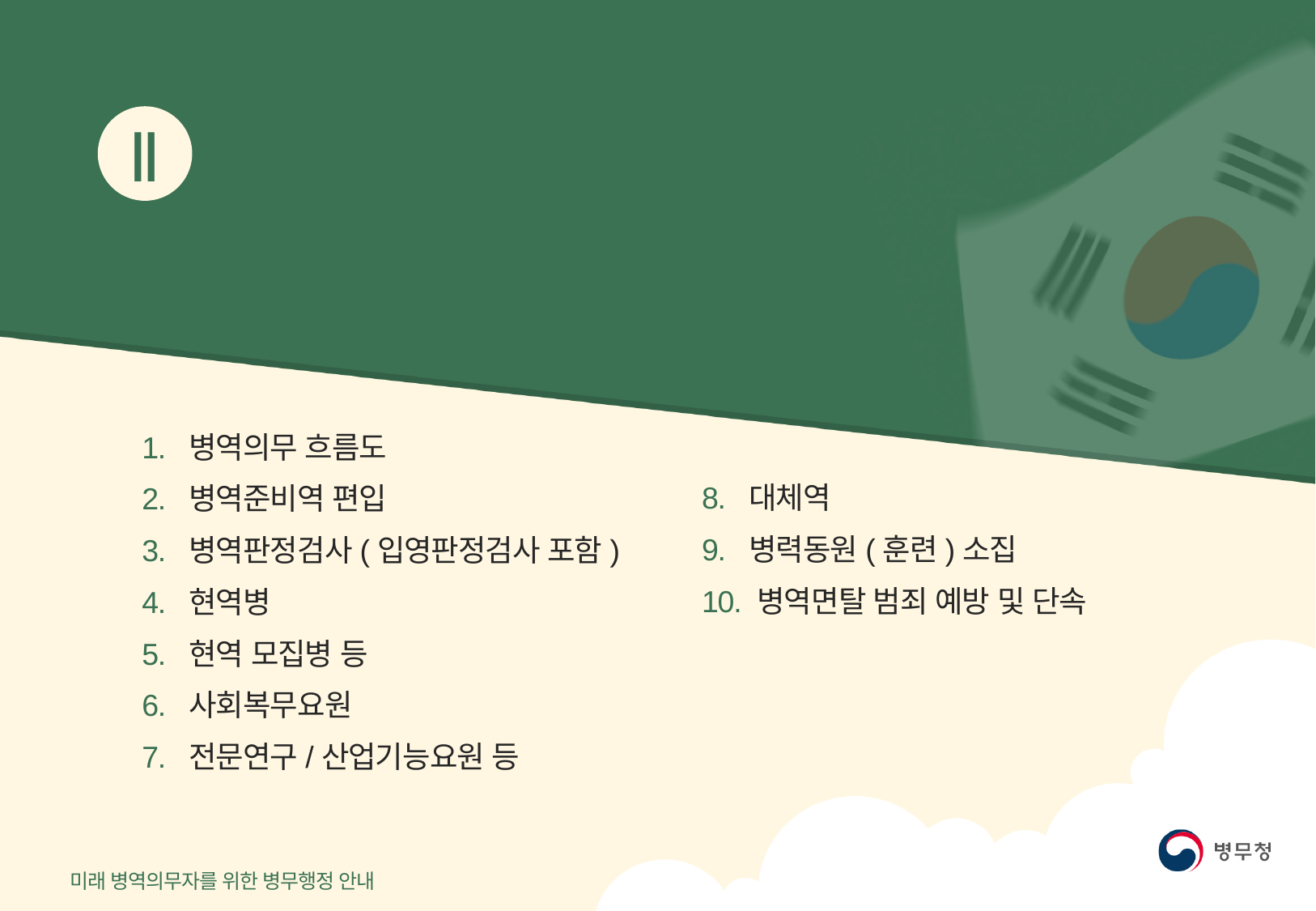

Ⅱ
병역의무 이행
1.  병역의무 흐름도
2.  병역준비역 편입
3.  병역판정검사(입영판정검사 포함)
4.  현역병
5.  현역 모집병 등
6.  사회복무요원
7.  전문연구/산업기능요원 등
8.  대체역
9.  병력동원(훈련)소집
10. 병역면탈 범죄 예방 및 단속
미래 병역의무자를 위한 병무행정 안내